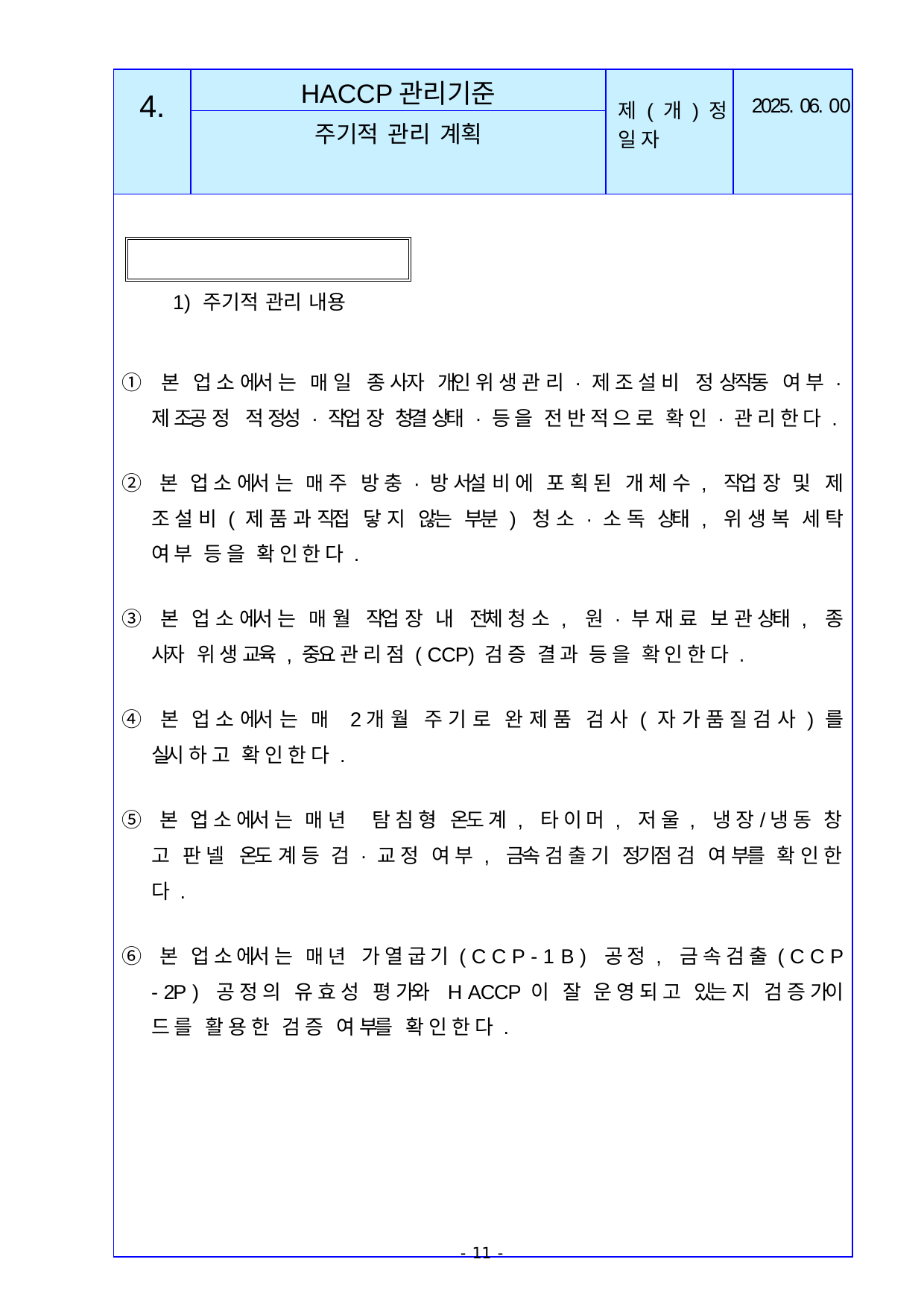

| 4. | HACCP관리기준 | 제 ( 개 ) 정 일 자 | 2025. 06. 00 |
| --- | --- | --- | --- |
|  | 주기적 관리 계획 |  |  |
| 1) 주기적 관리 내용 ① 본 업 소 에서 는 매 일 종 사자 개인 위 생 관 리 · 제 조 설 비 정 상작동 여 부 · 제 조공 정 적 정성 · 작업 장 청결 상태 · 등 을 전 반 적 으 로 확 인 · 관 리 한 다 . ② 본 업 소 에서 는 매 주 방 충 · 방 서설 비 에 포 획 된 개 체 수 , 작업 장 및 제 조 설 비 ( 제 품 과 직접 닿 지 않는 부분 ) 청 소 · 소 독 상태 , 위 생 복 세 탁 여 부 등 을 확 인 한 다 . ③ 본 업 소 에서 는 매 월 작업 장 내 전체 청 소 , 원 · 부 재 료 보 관 상태 , 종 사자 위 생 교육 , 중요 관 리 점 ( CCP) 검 증 결 과 등 을 확 인 한 다 . ④ 본 업 소 에서 는 매 2개 월 주 기 로 완 제 품 검 사 ( 자 가 품 질 검 사 ) 를 실시 하 고 확 인 한 다 . ⑤ 본 업 소 에서 는 매 년 탐 침 형 온도 계 , 타 이 머 , 저 울 , 냉 장/냉 동 창 고 판 넬 온도 계 등 검 · 교 정 여 부 , 금속 검 출 기 정기점 검 여 부를 확 인 한 다 . ⑥ 본 업 소 에서 는 매 년 가 열 굽 기 ( C C P - 1 B ) 공 정 , 금 속 검 출 ( C C P - 2P ) 공 정 의 유 효 성 평 가와 H ACCP 이 잘 운 영 되 고 있는 지 검 증 가이 드 를 활 용 한 검 증 여 부를 확 인 한 다 . |  |  |  |

- 11 -